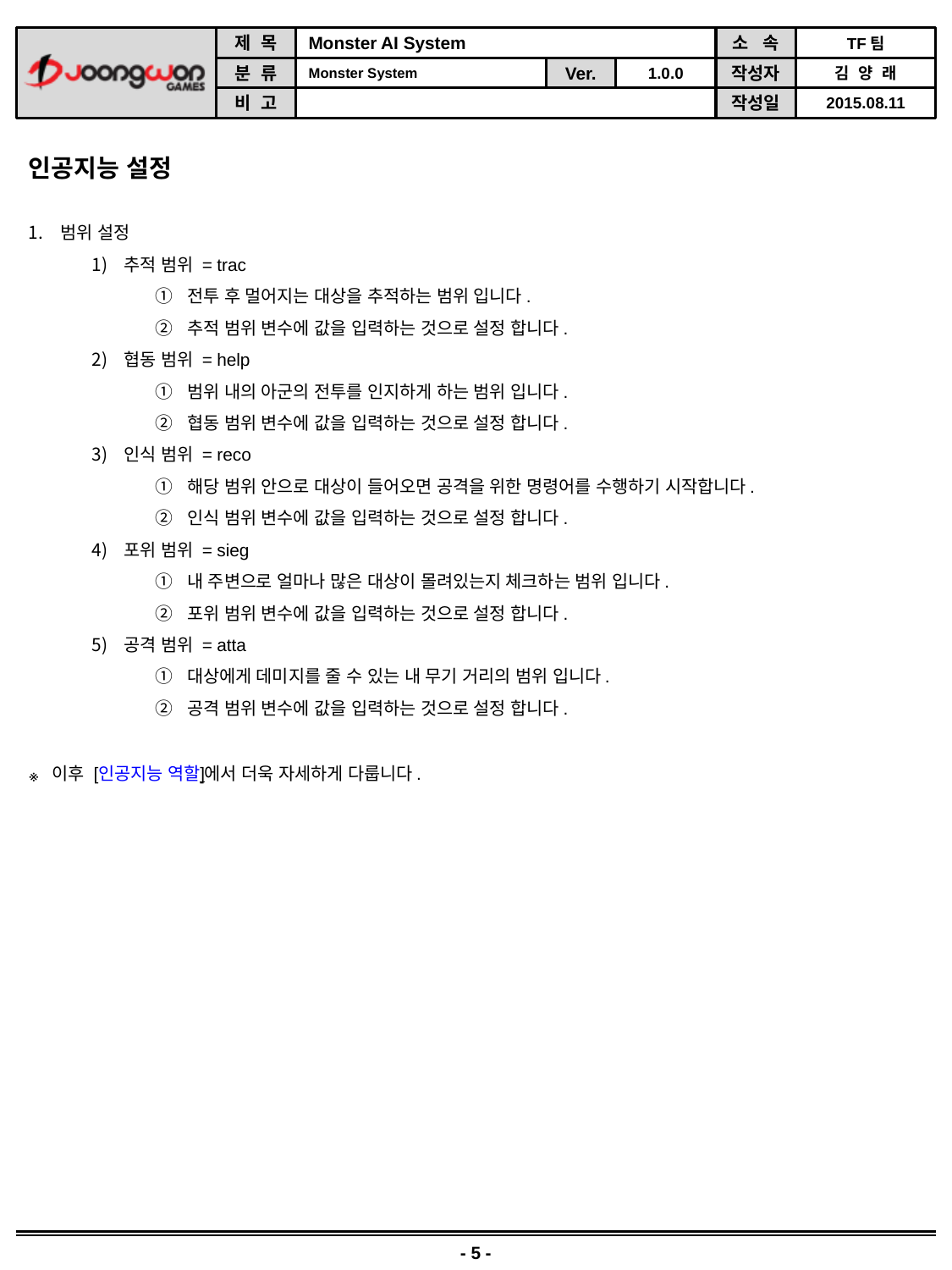

인공지능 설정
범위 설정
추적 범위 = trac
전투 후 멀어지는 대상을 추적하는 범위 입니다.
추적 범위 변수에 값을 입력하는 것으로 설정 합니다.
협동 범위 = help
범위 내의 아군의 전투를 인지하게 하는 범위 입니다.
협동 범위 변수에 값을 입력하는 것으로 설정 합니다.
인식 범위 = reco
해당 범위 안으로 대상이 들어오면 공격을 위한 명령어를 수행하기 시작합니다.
인식 범위 변수에 값을 입력하는 것으로 설정 합니다.
포위 범위 = sieg
내 주변으로 얼마나 많은 대상이 몰려있는지 체크하는 범위 입니다.
포위 범위 변수에 값을 입력하는 것으로 설정 합니다.
공격 범위 = atta
대상에게 데미지를 줄 수 있는 내 무기 거리의 범위 입니다.
공격 범위 변수에 값을 입력하는 것으로 설정 합니다.

이후 [인공지능 역할]에서 더욱 자세하게 다룹니다.
- 5 -